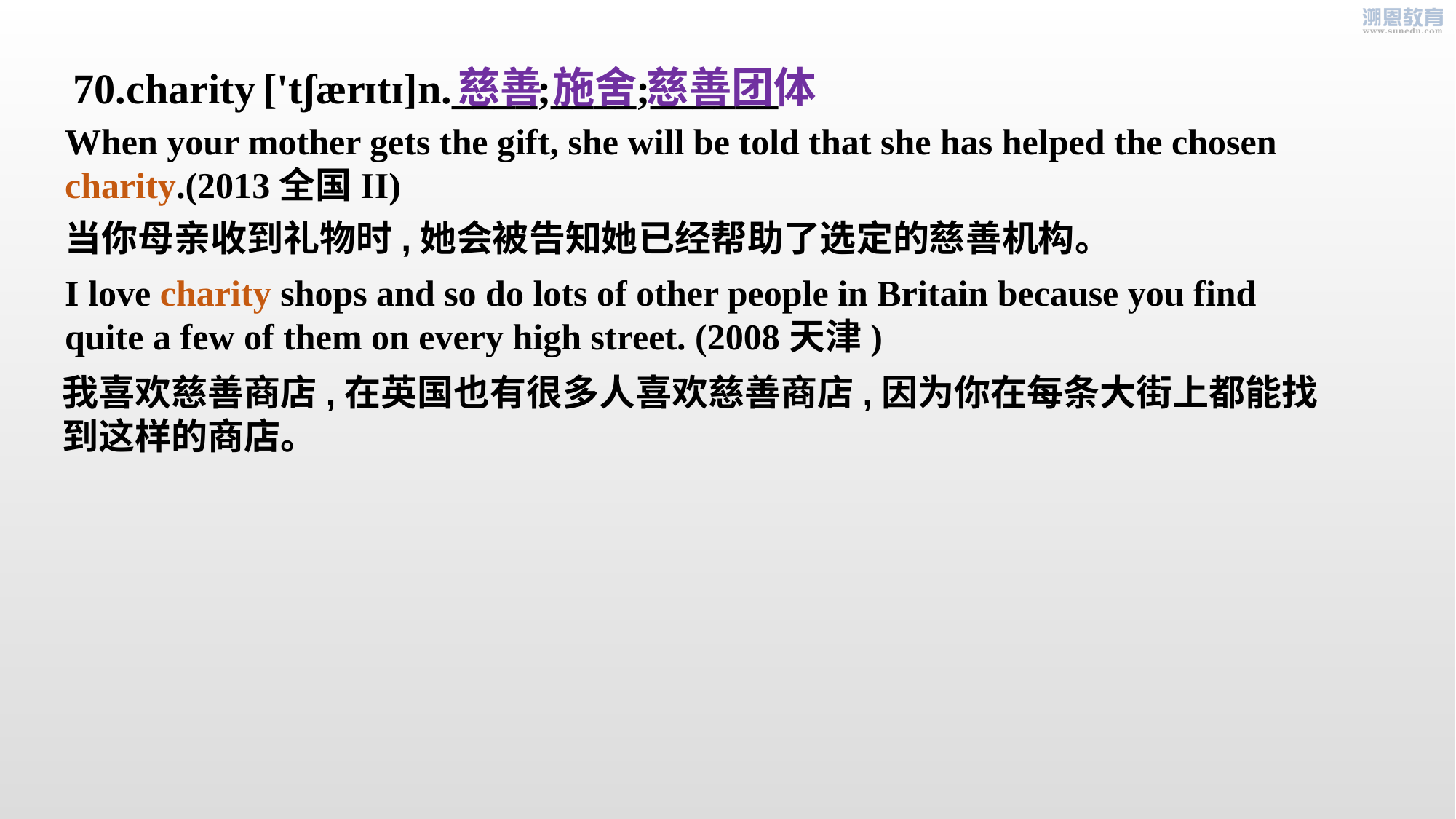

慈善 施舍 慈善团体
70.charity ['tʃærɪtɪ]n.____;____;______
When your mother gets the gift, she will be told that she has helped the chosen charity.(2013全国II)
当你母亲收到礼物时,她会被告知她已经帮助了选定的慈善机构。
I love charity shops and so do lots of other people in Britain because you find quite a few of them on every high street. (2008天津)
我喜欢慈善商店,在英国也有很多人喜欢慈善商店,因为你在每条大街上都能找到这样的商店。